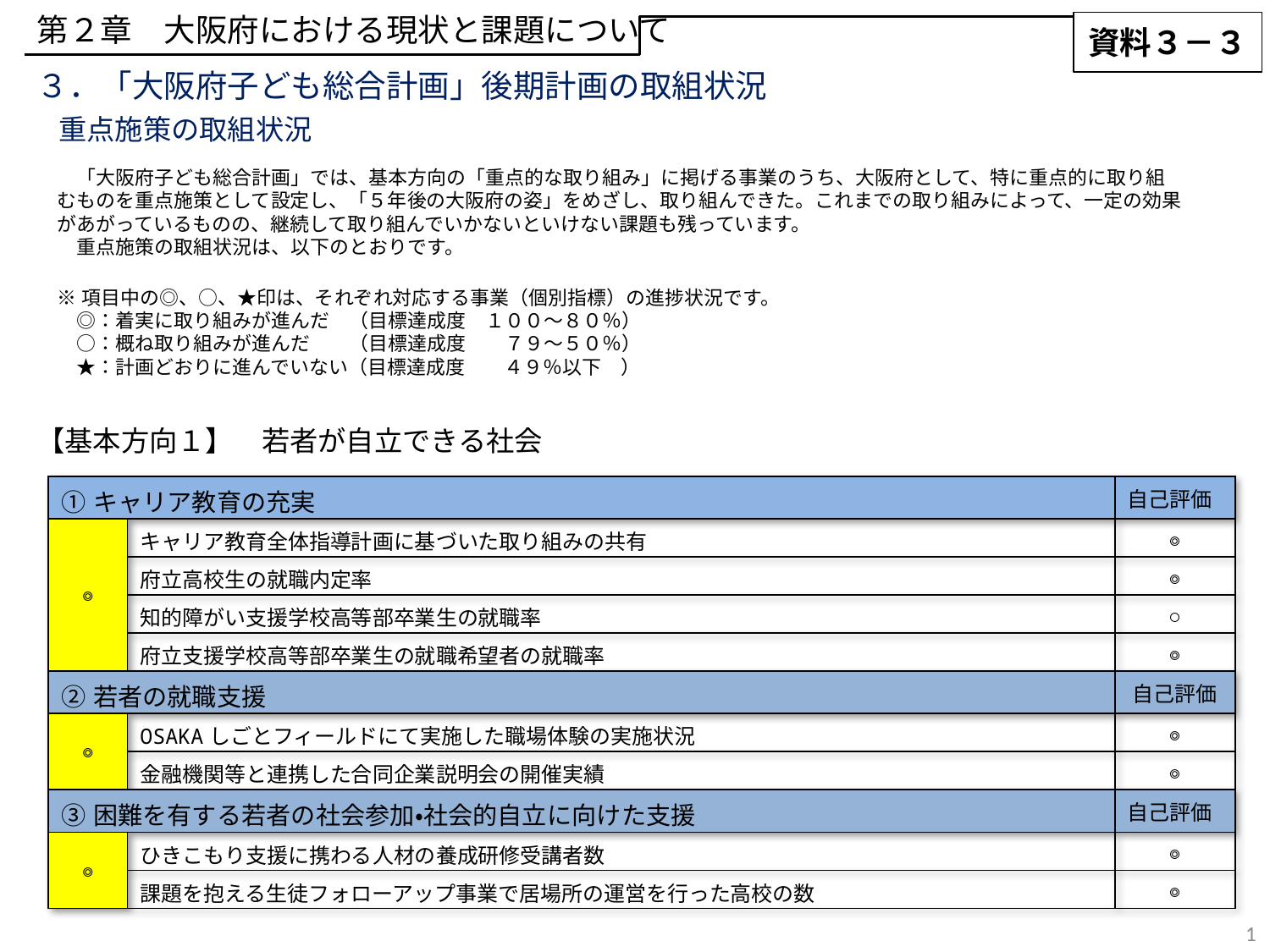

第２章　大阪府における現状と課題について
資料３－３
３．「大阪府子ども総合計画」後期計画の取組状況
重点施策の取組状況
　「大阪府子ども総合計画」では、基本方向の「重点的な取り組み」に掲げる事業のうち、大阪府として、特に重点的に取り組むものを重点施策として設定し、「５年後の大阪府の姿」をめざし、取り組んできた。これまでの取り組みによって、一定の効果があがっているものの、継続して取り組んでいかないといけない課題も残っています。
　重点施策の取組状況は、以下のとおりです。
※項目中の◎、○、★印は、それぞれ対応する事業（個別指標）の進捗状況です。
　◎：着実に取り組みが進んだ　（目標達成度　１００～８０％）
　○：概ね取り組みが進んだ　　（目標達成度　　７９～５０％）
　★：計画どおりに進んでいない（目標達成度　　４９％以下　）
【基本方向１】　若者が自立できる社会
| ①キャリア教育の充実 |  | 自己評価 |
| --- | --- | --- |
| ◎ | キャリア教育全体指導計画に基づいた取り組みの共有 | ◎ |
|  | 府立高校生の就職内定率 | ◎ |
|  | 知的障がい支援学校高等部卒業生の就職率 | ○ |
|  | 府立支援学校高等部卒業生の就職希望者の就職率 | ◎ |
| ②若者の就職支援 |  | 自己評価 |
| ◎ | OSAKAしごとフィールドにて実施した職場体験の実施状況 | ◎ |
|  | 金融機関等と連携した合同企業説明会の開催実績 | ◎ |
| ③困難を有する若者の社会参加・社会的自立に向けた支援 |  | 自己評価 |
| ◎ | ひきこもり支援に携わる人材の養成研修受講者数 | ◎ |
|  | 課題を抱える生徒フォローアップ事業で居場所の運営を行った高校の数 | ◎ |
1